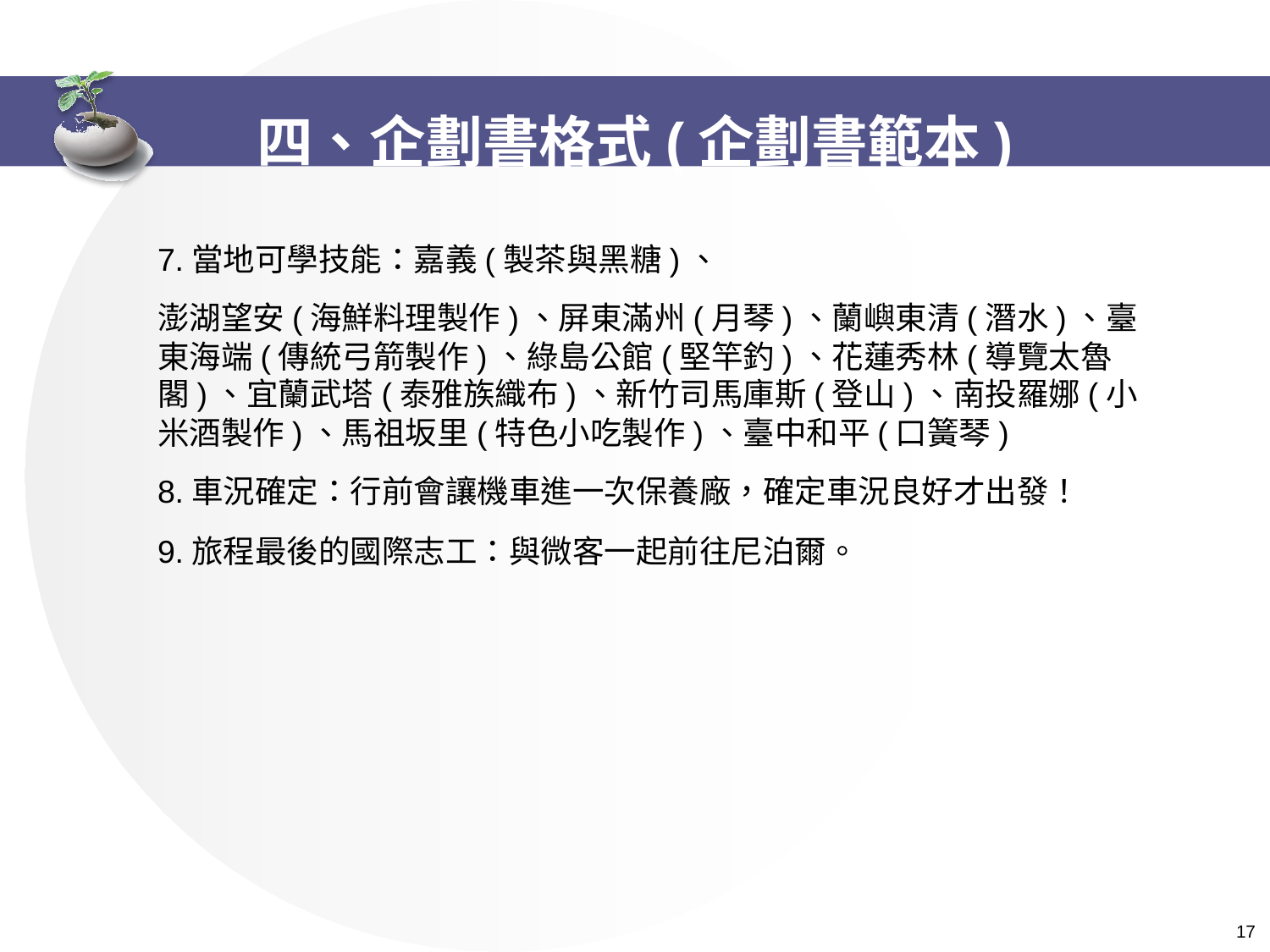

# 四、企劃書格式(企劃書範本)
7.當地可學技能：嘉義(製茶與黑糖)、
澎湖望安(海鮮料理製作)、屏東滿州(月琴)、蘭嶼東清(潛水)、臺東海端(傳統弓箭製作)、綠島公館(堅竿釣)、花蓮秀林(導覽太魯閣)、宜蘭武塔(泰雅族織布)、新竹司馬庫斯(登山)、南投羅娜(小米酒製作)、馬祖坂里(特色小吃製作)、臺中和平(口簧琴)
8.車況確定：行前會讓機車進一次保養廠，確定車況良好才出發！
9.旅程最後的國際志工：與微客一起前往尼泊爾。
              17